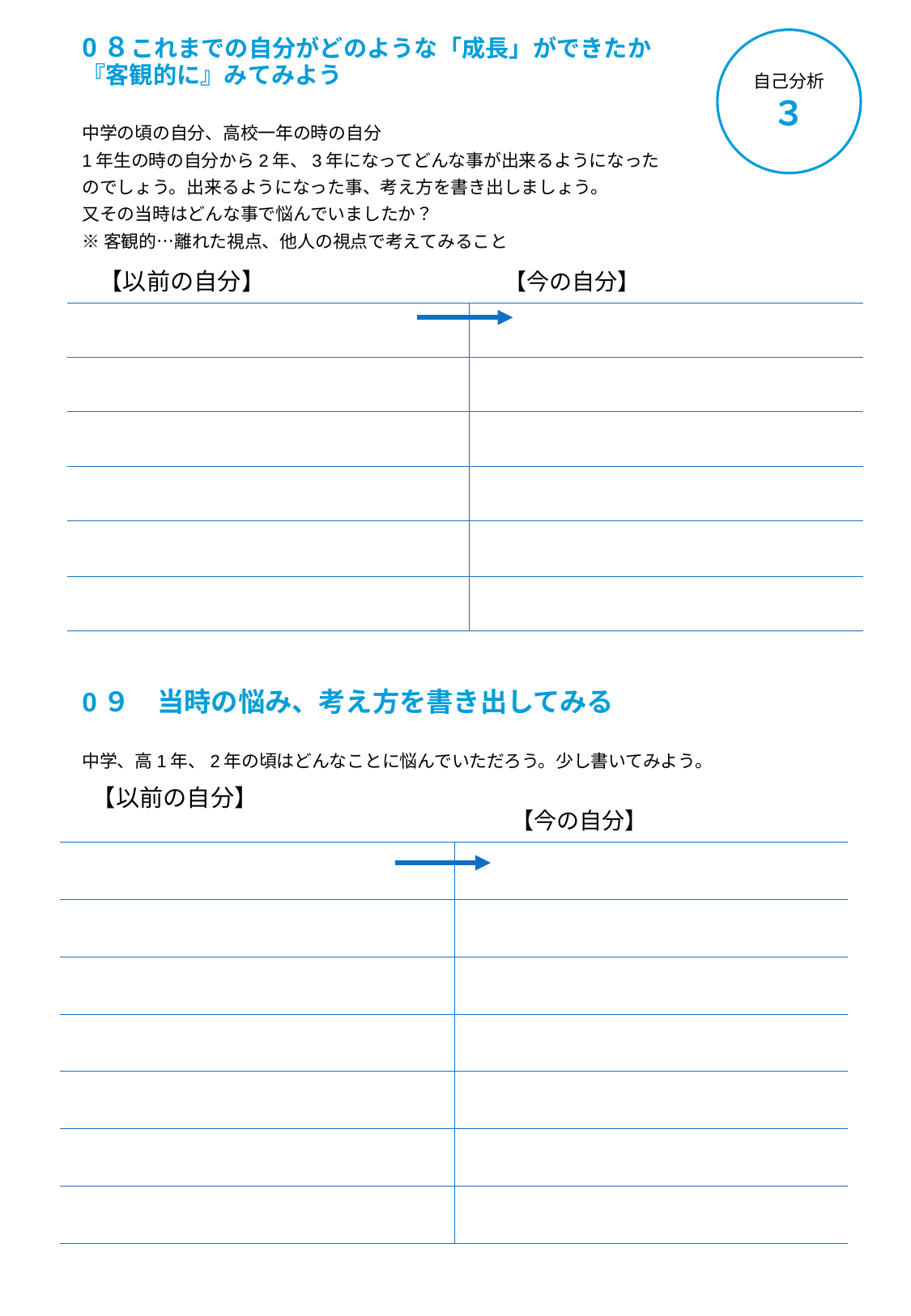

0８これまでの自分がどのような「成長」ができたか
『客観的に』みてみよう

中学の頃の自分、高校一年の時の自分
1年生の時の自分から2年、3年になってどんな事が出来るようになったのでしょう。出来るようになった事、考え方を書き出しましょう。
又その当時はどんな事で悩んでいましたか？
※客観的…離れた視点、他人の視点で考えてみること
自己分析
３
| 【以前の自分】 | 【今の自分】 |
| --- | --- |
|  |  |
|  |  |
|  |  |
|  |  |
|  |  |
|  |  |
|  |  |
0９　当時の悩み、考え方を書き出してみる

中学、高1年、2年の頃はどんなことに悩んでいただろう。少し書いてみよう。
| 【以前の自分】 | 【今の自分】 |
| --- | --- |
|  |  |
|  |  |
|  |  |
|  |  |
|  |  |
|  |  |
|  |  |
|  |  |